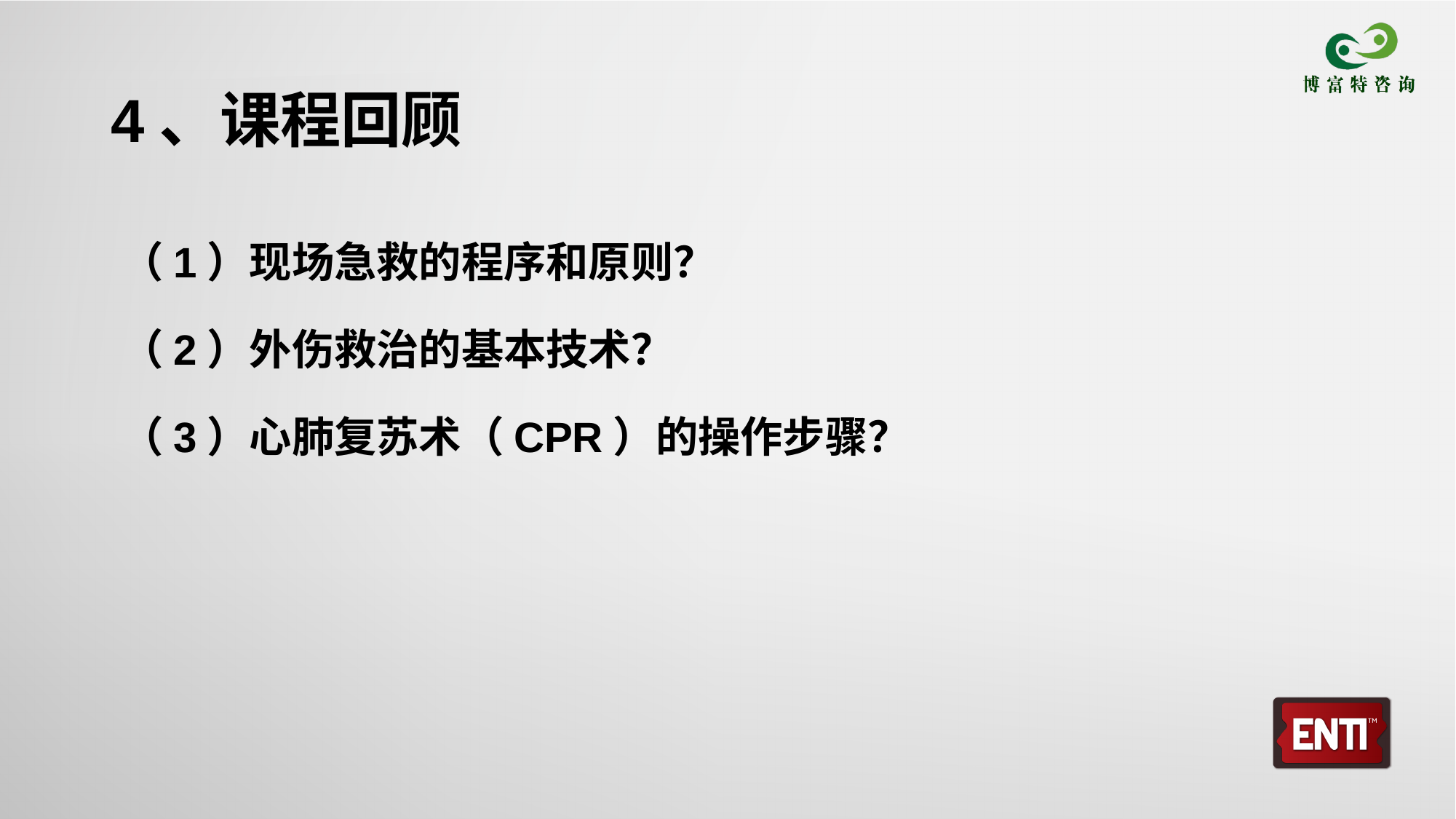

# 4、课程回顾
（1）现场急救的程序和原则？
（2）外伤救治的基本技术？
（3）心肺复苏术（CPR）的操作步骤？